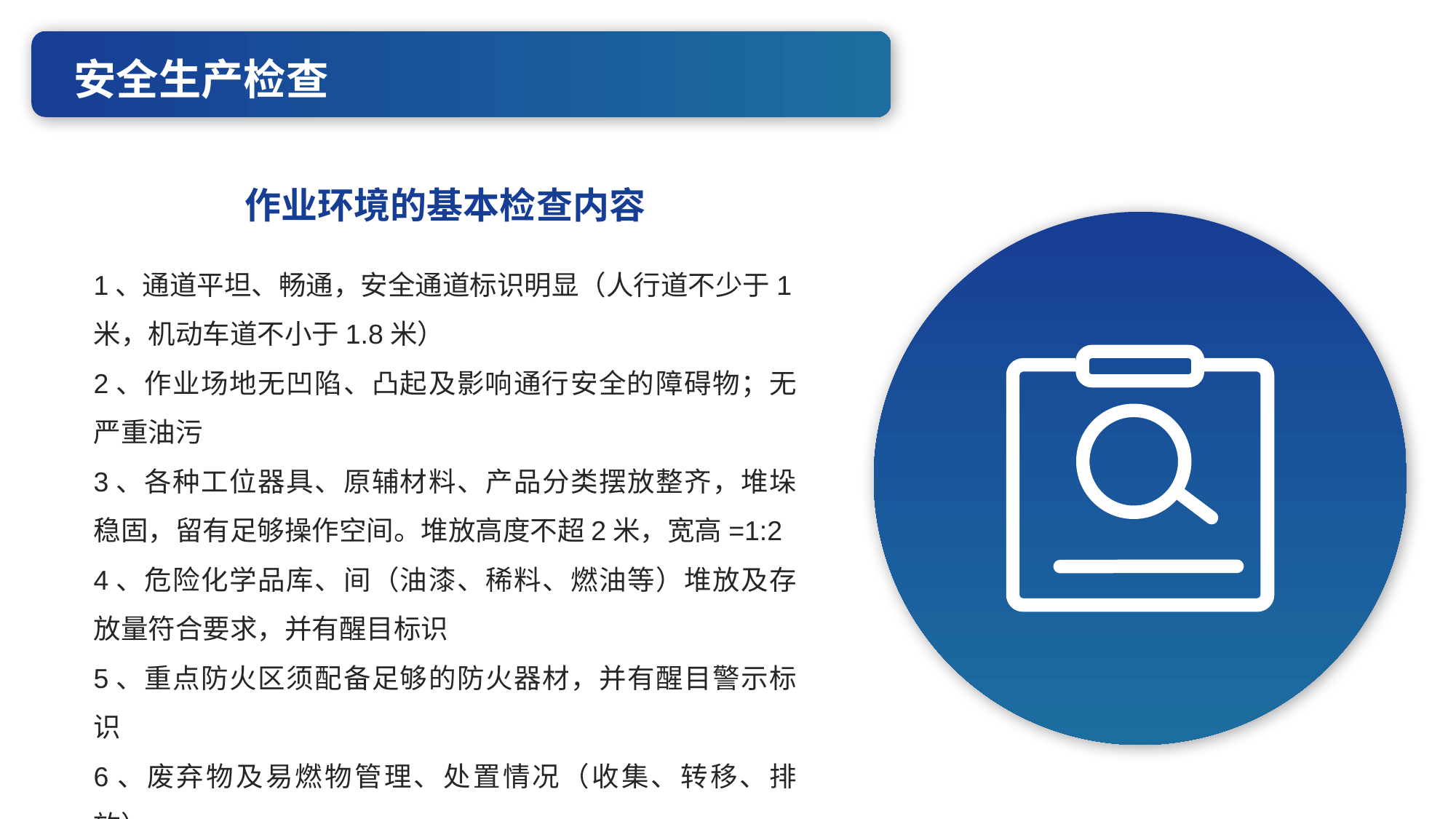

安全生产检查
作业环境的基本检查内容

1、通道平坦、畅通，安全通道标识明显（人行道不少于1米，机动车道不小于1.8米）
2、作业场地无凹陷、凸起及影响通行安全的障碍物；无严重油污
3、各种工位器具、原辅材料、产品分类摆放整齐，堆垛稳固，留有足够操作空间。堆放高度不超2米，宽高=1:2
4、危险化学品库、间（油漆、稀料、燃油等）堆放及存放量符合要求，并有醒目标识
5、重点防火区须配备足够的防火器材，并有醒目警示标识
6、废弃物及易燃物管理、处置情况（收集、转移、排放）